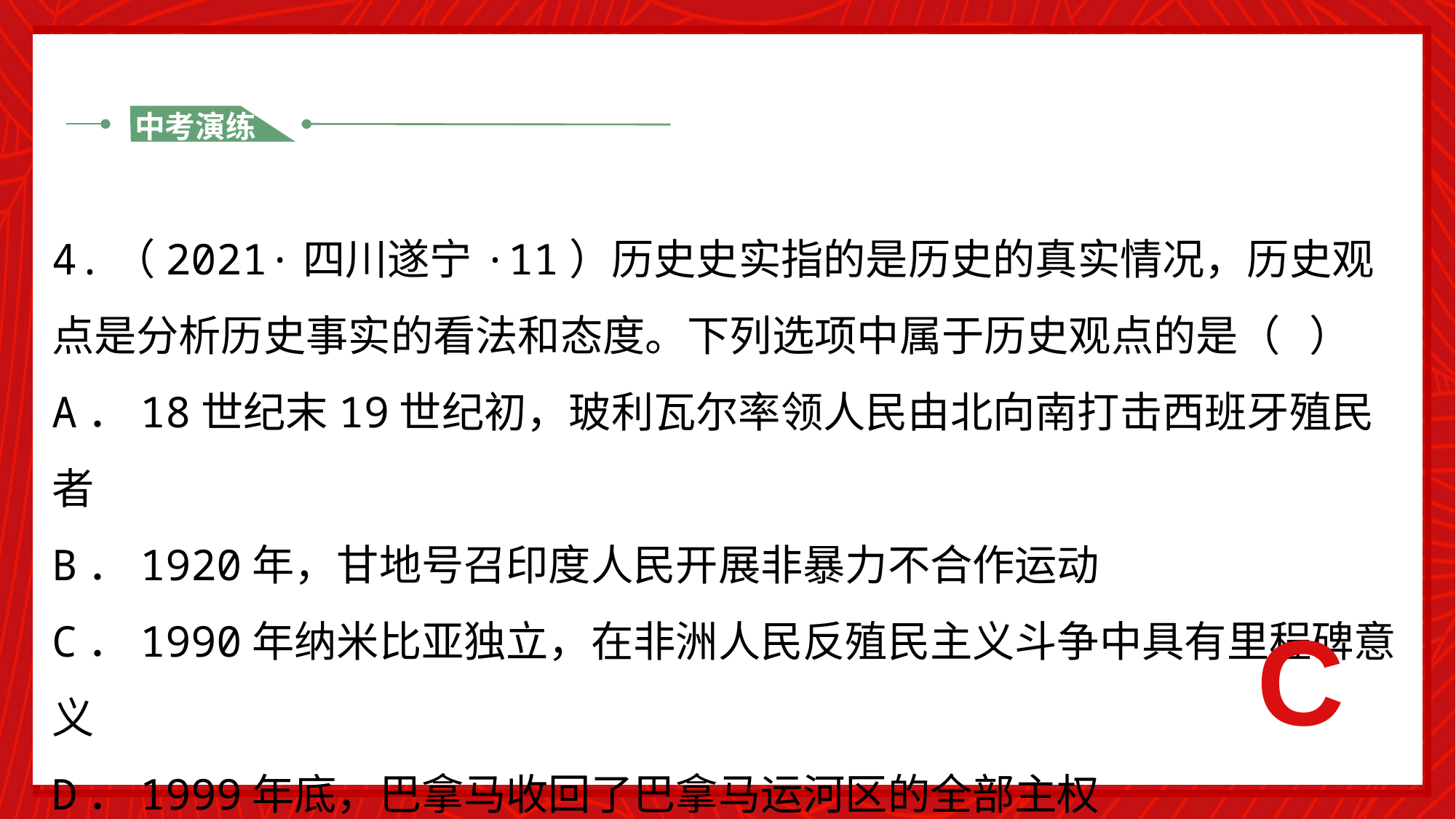

中考演练

4.（2021·四川遂宁·11）历史史实指的是历史的真实情况，历史观点是分析历史事实的看法和态度。下列选项中属于历史观点的是（   ）
A．18世纪末19世纪初，玻利瓦尔率领人民由北向南打击西班牙殖民者
B．1920年，甘地号召印度人民开展非暴力不合作运动
C．1990年纳米比亚独立，在非洲人民反殖民主义斗争中具有里程碑意义
D．1999年底，巴拿马收回了巴拿马运河区的全部主权
C